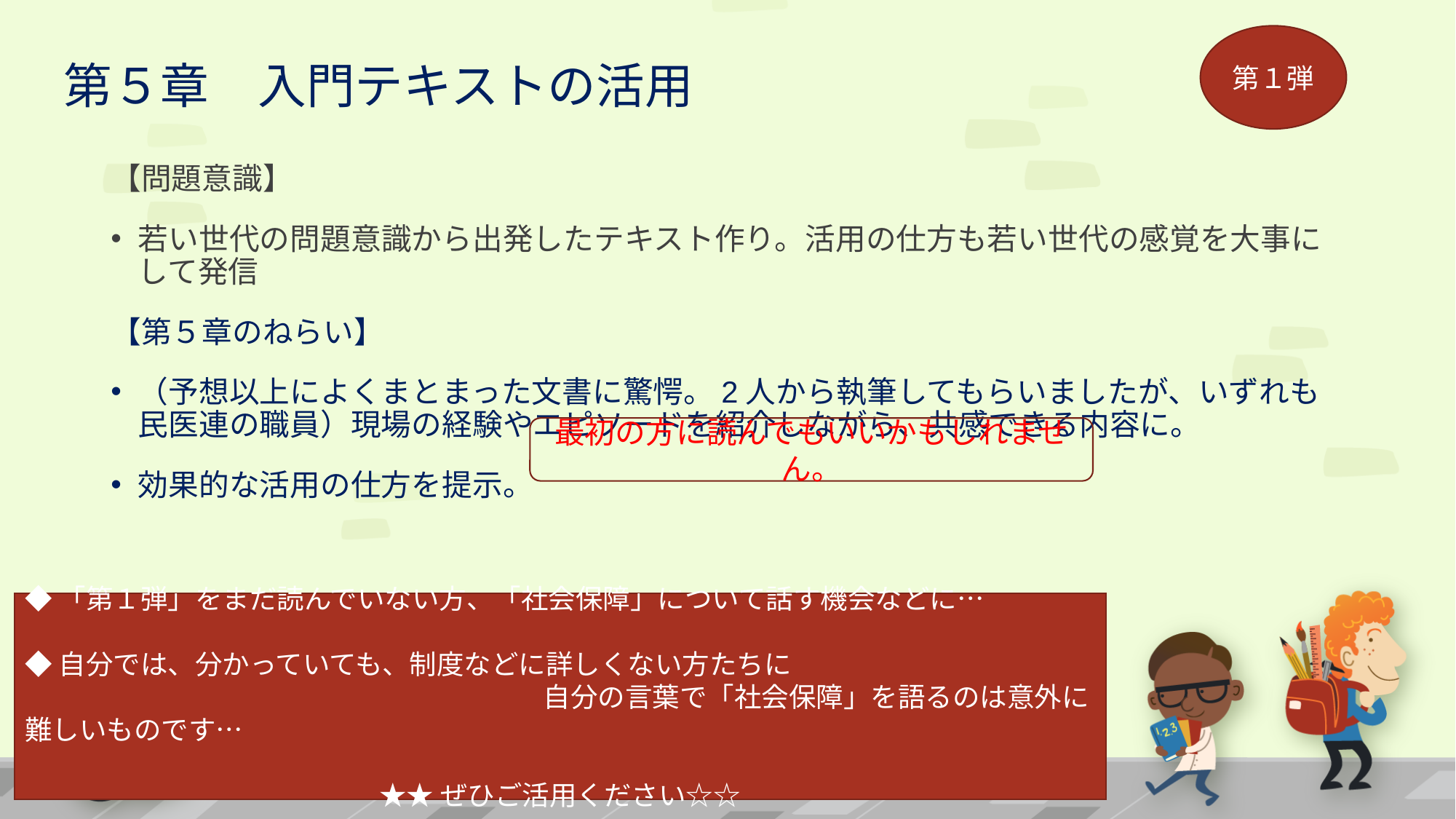

# 第５章　入門テキストの活用
第１弾
【問題意識】
若い世代の問題意識から出発したテキスト作り。活用の仕方も若い世代の感覚を大事にして発信
【第５章のねらい】
（予想以上によくまとまった文書に驚愕。2人から執筆してもらいましたが、いずれも民医連の職員）現場の経験やエピソードを紹介しながら、共感できる内容に。
効果的な活用の仕方を提示。

最初の方に読んでもいいかもしれません。
◆「第１弾」をまだ読んでいない方、「社会保障」について話す機会などに…

◆自分では、分かっていても、制度などに詳しくない方たちに
　　　　　　　　　　　　　　　　　　　自分の言葉で「社会保障」を語るのは意外に難しいものです…

★★ぜひご活用ください☆☆